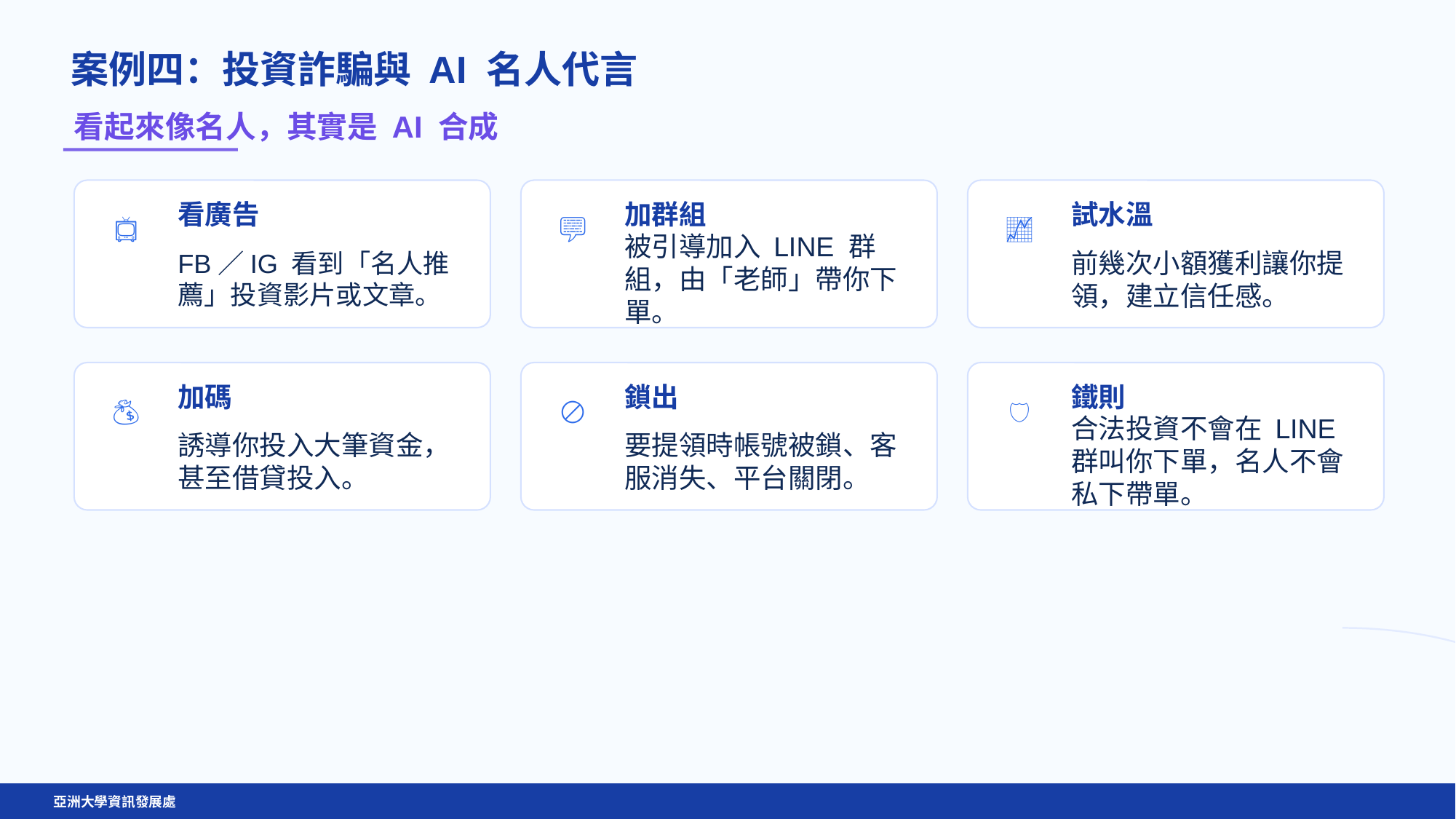

案例四：投資詐騙與 AI 名人代言
看起來像名人，其實是 AI 合成

看廣告
加群組
試水溫
📺
💬
📈
FB／IG 看到「名人推薦」投資影片或文章。
被引導加入 LINE 群組，由「老師」帶你下單。
前幾次小額獲利讓你提領，建立信任感。

加碼
鎖出
鐵則
💰
🚫
🛡️
誘導你投入大筆資金，甚至借貸投入。
要提領時帳號被鎖、客服消失、平台關閉。
合法投資不會在 LINE 群叫你下單，名人不會私下帶單。

亞洲大學資訊發展處